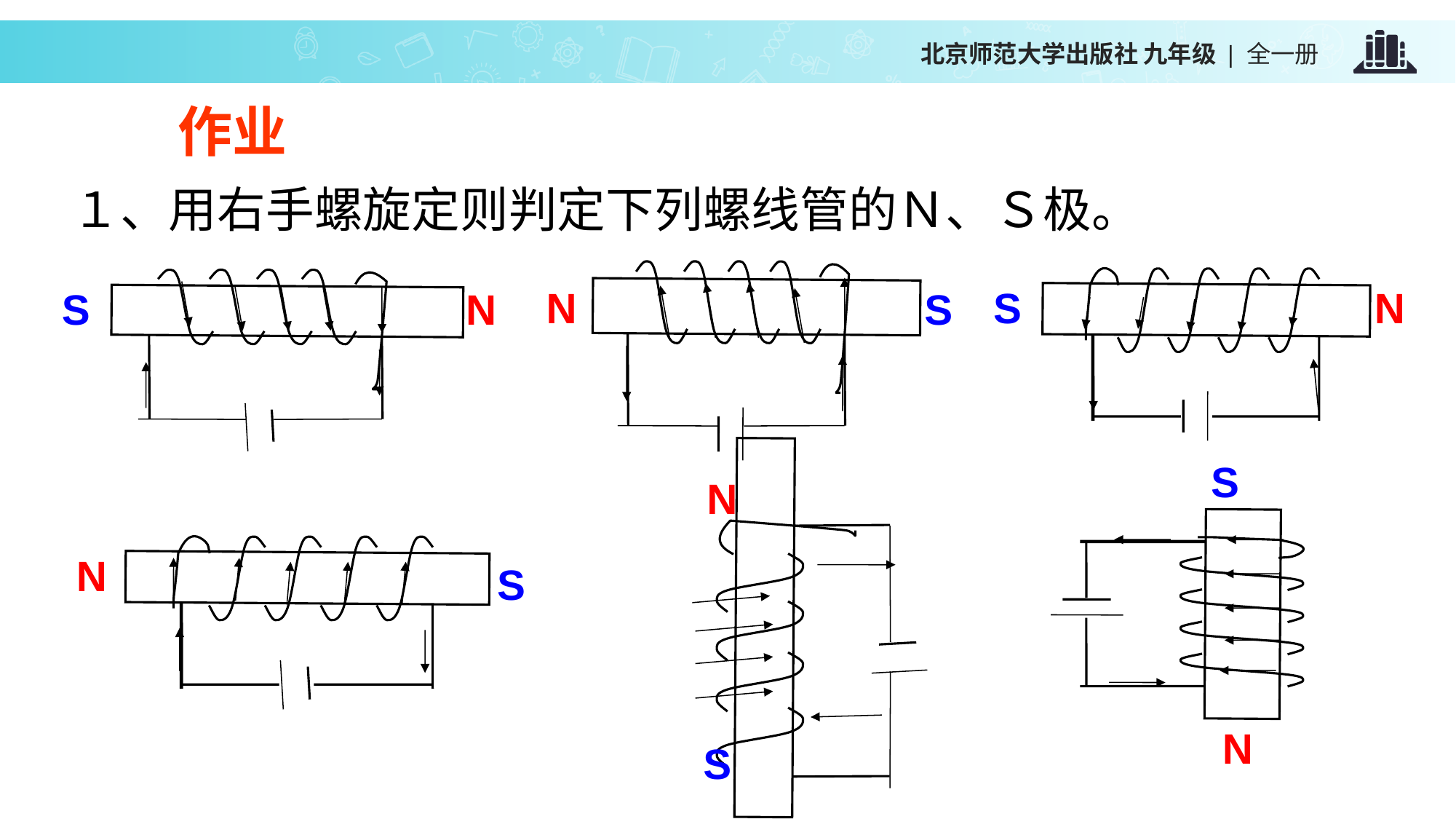

作业
１、用右手螺旋定则判定下列螺线管的Ｎ、Ｓ极。

N
S
N
S
N
S
S
N

N
S
N
S